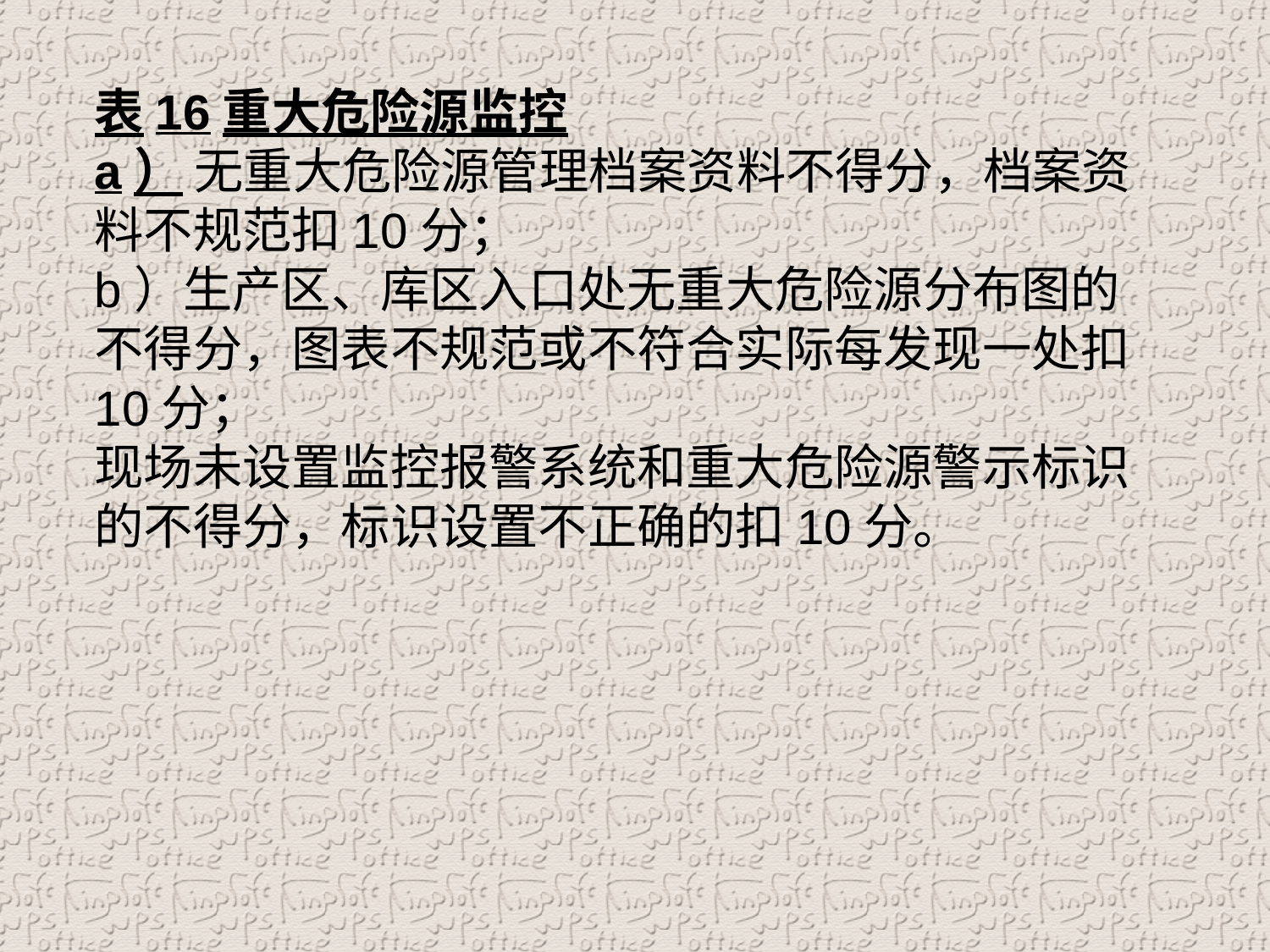

表16重大危险源监控a） 无重大危险源管理档案资料不得分，档案资料不规范扣10分；b）生产区、库区入口处无重大危险源分布图的不得分，图表不规范或不符合实际每发现一处扣10分；现场未设置监控报警系统和重大危险源警示标识的不得分，标识设置不正确的扣10分。